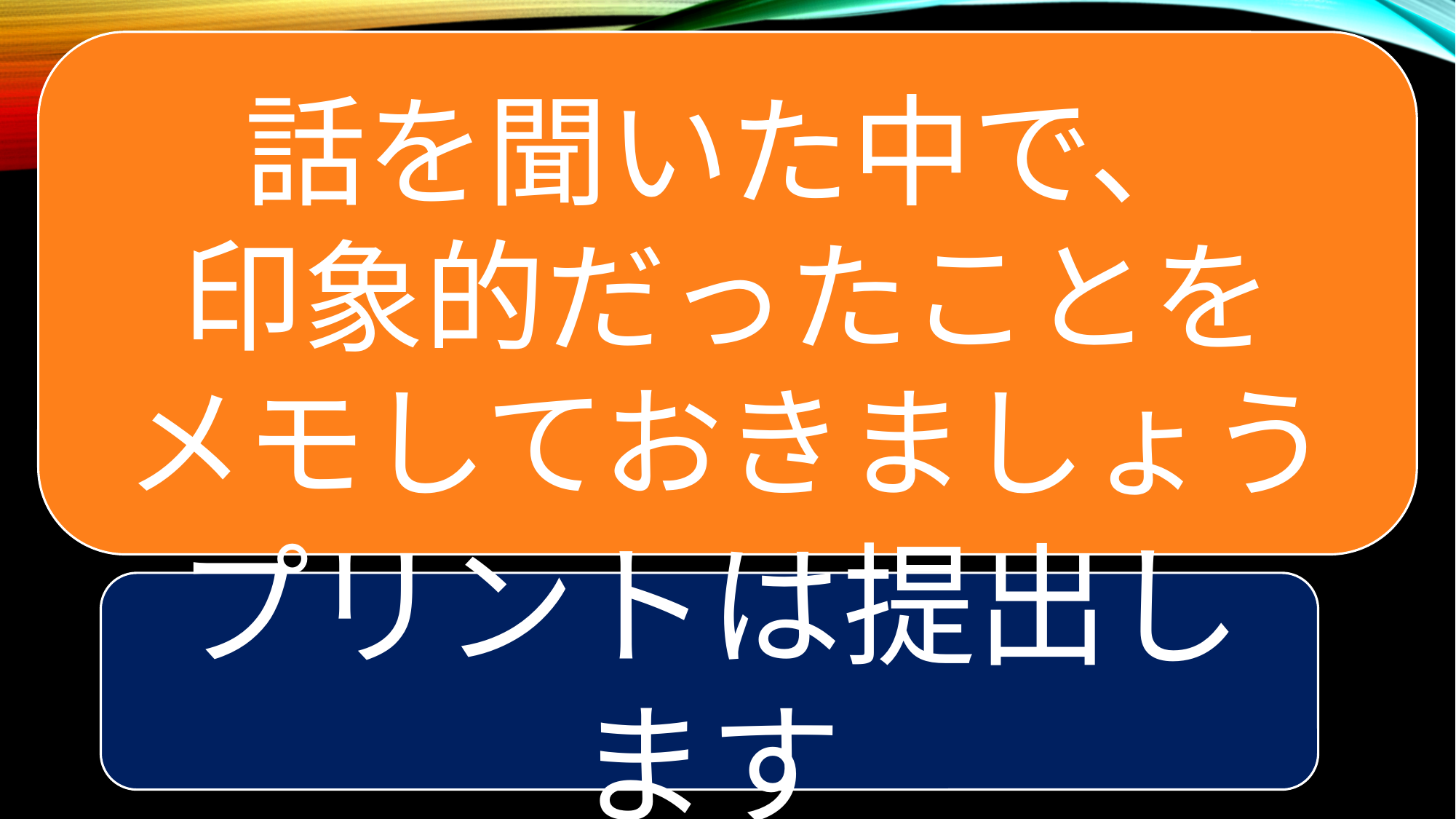

話を聞いた中で、
印象的だったことを
メモしておきましょう
#

プリントは提出します